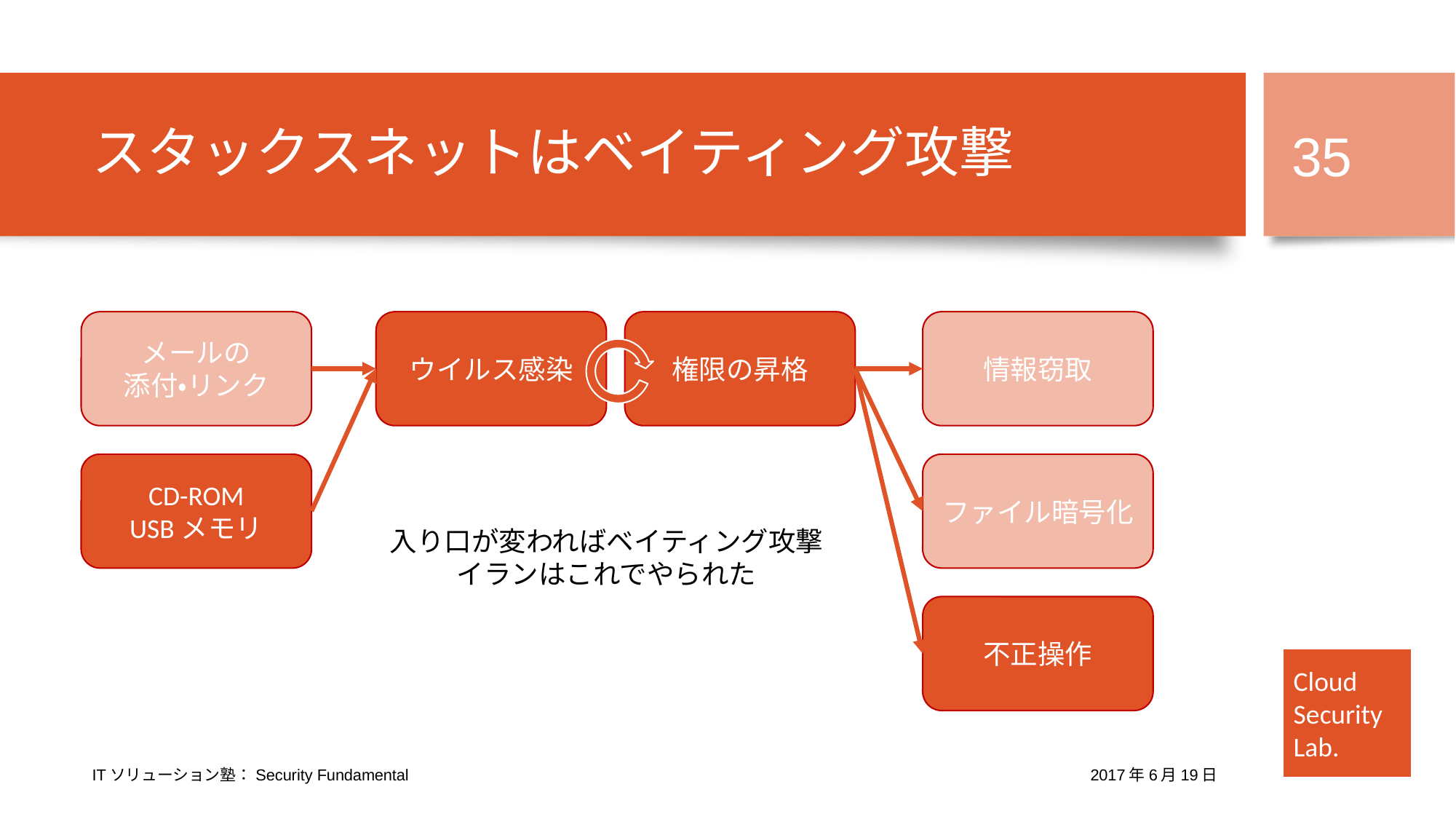

# スタックスネットはベイティング攻撃
35
メールの
添付・リンク
ウイルス感染
権限の昇格
情報窃取

CD-ROM
USBメモリ
ファイル暗号化
入り口が変わればベイティング攻撃
イランはこれでやられた
不正操作
2017年6月19日
ITソリューション塾：Security Fundamental